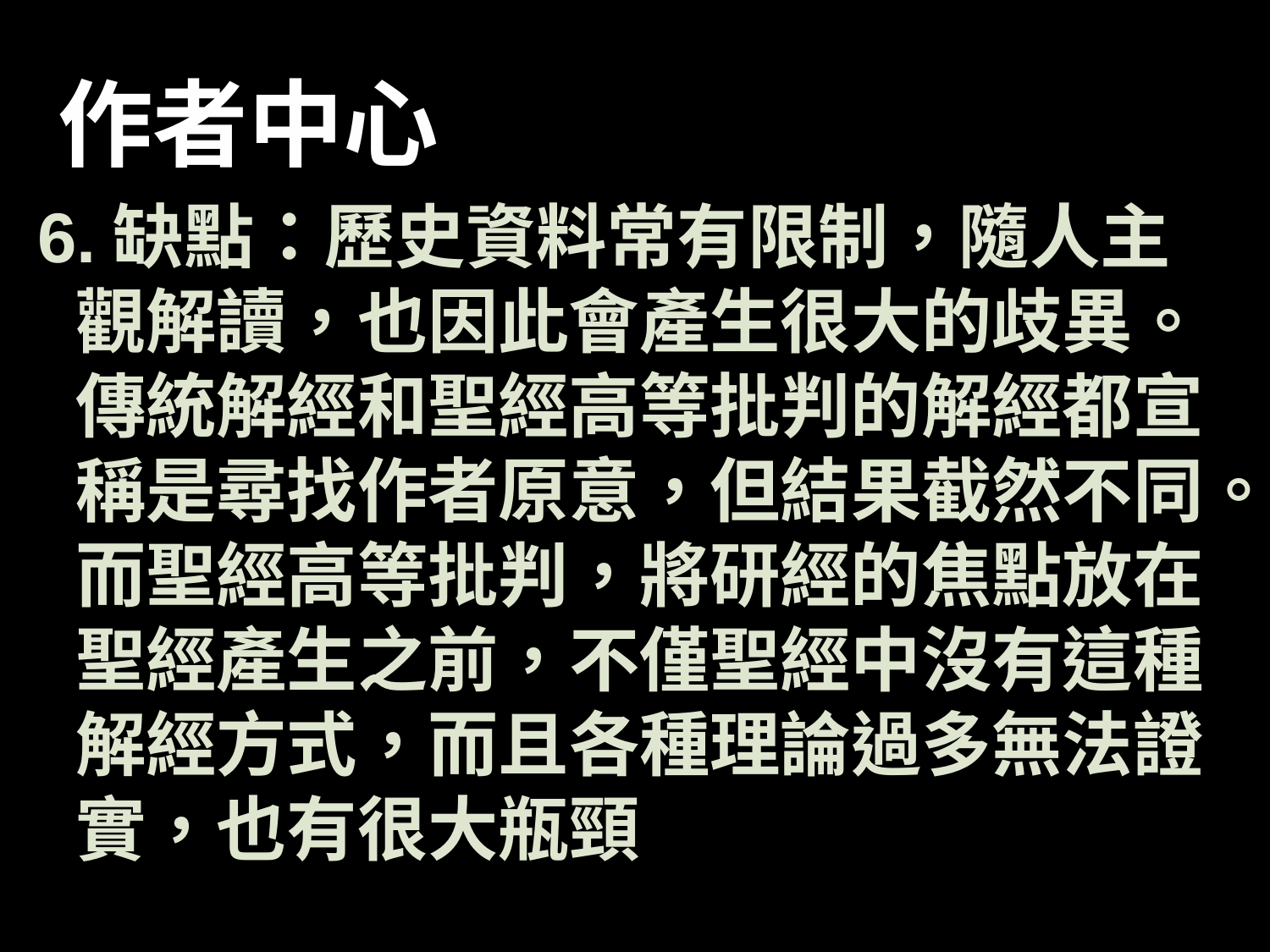

# 作者中心
6.缺點：歷史資料常有限制，隨人主觀解讀，也因此會產生很大的歧異。傳統解經和聖經高等批判的解經都宣稱是尋找作者原意，但結果截然不同。而聖經高等批判，將研經的焦點放在聖經產生之前，不僅聖經中沒有這種解經方式，而且各種理論過多無法證實，也有很大瓶頸